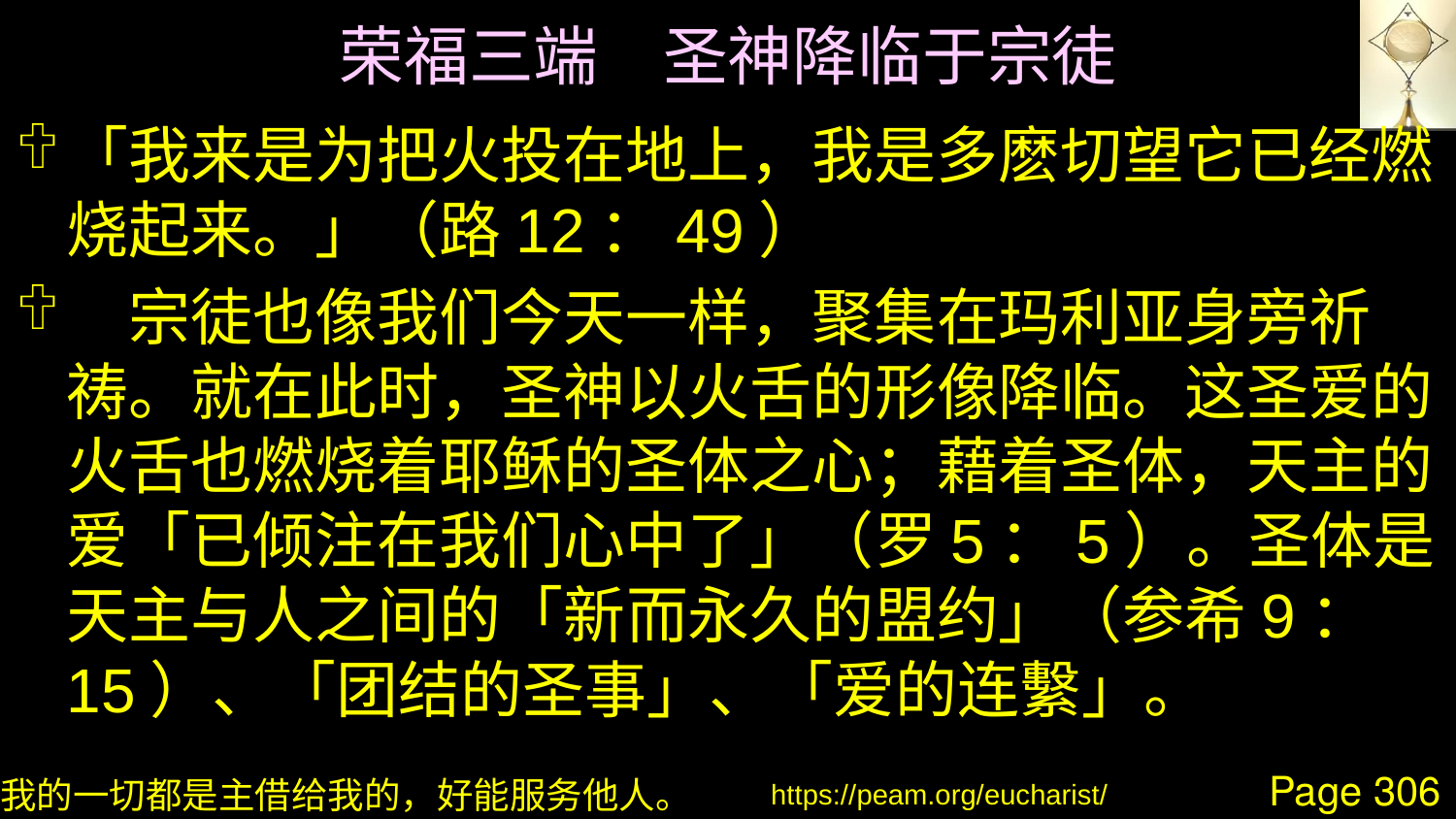

# 荣福三端　圣神降临于宗徒
「我来是为把火投在地上，我是多麽切望它已经燃烧起来。」（路12：49）
　宗徒也像我们今天一样，聚集在玛利亚身旁祈祷。就在此时，圣神以火舌的形像降临。这圣爱的火舌也燃烧着耶稣的圣体之心；藉着圣体，天主的爱「已倾注在我们心中了」（罗5：5）。圣体是天主与人之间的「新而永久的盟约」（参希9：15）、「团结的圣事」、「爱的连繫」。